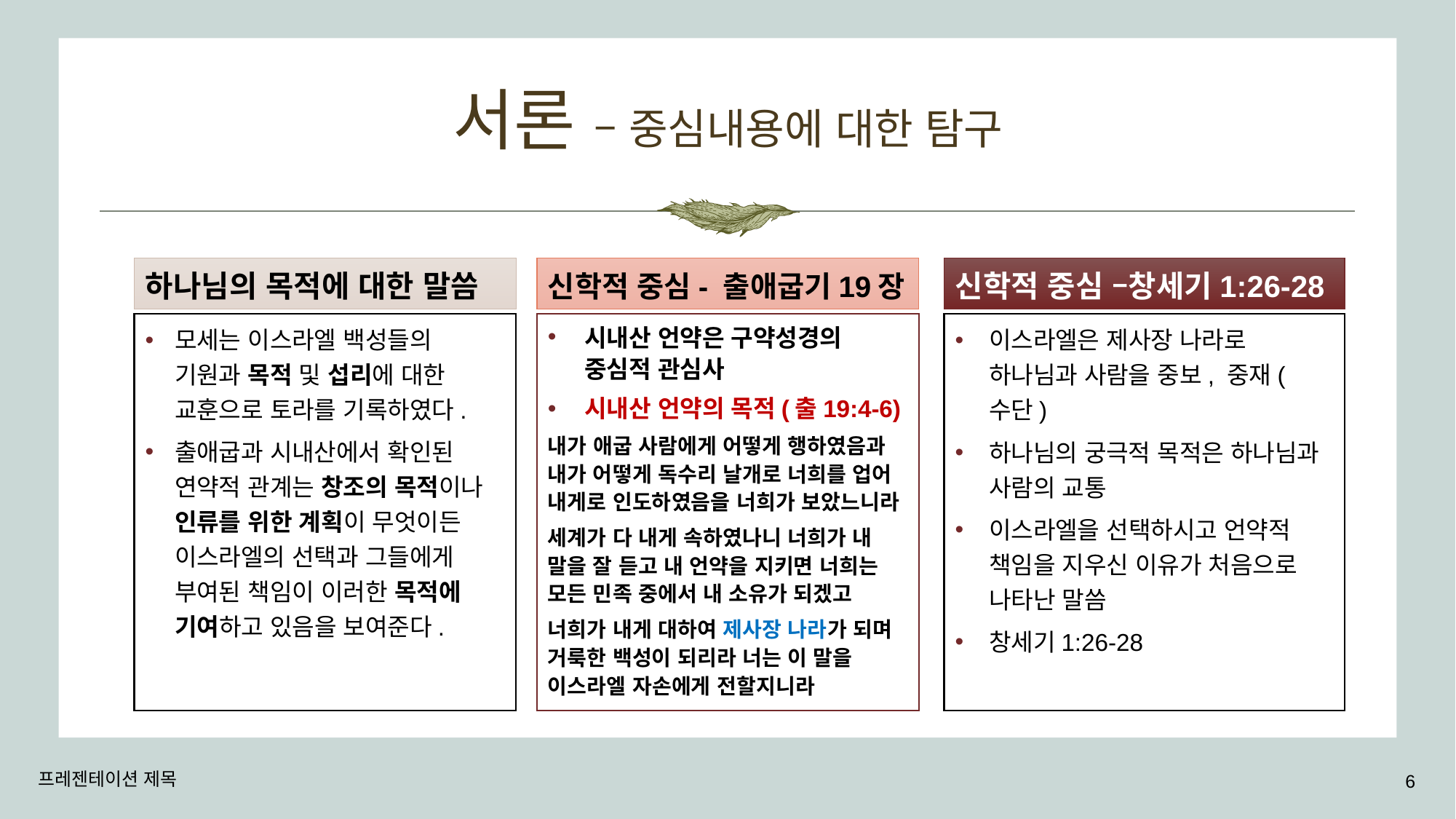

# 서론 – 중심내용에 대한 탐구
하나님의 목적에 대한 말씀
신학적 중심- 출애굽기19장
신학적 중심 –창세기1:26-28
모세는 이스라엘 백성들의 기원과 목적 및 섭리에 대한 교훈으로 토라를 기록하였다.
출애굽과 시내산에서 확인된 연약적 관계는 창조의 목적이나 인류를 위한 계획이 무엇이든 이스라엘의 선택과 그들에게 부여된 책임이 이러한 목적에 기여하고 있음을 보여준다.
시내산 언약은 구약성경의 중심적 관심사
시내산 언약의 목적(출19:4-6)
내가 애굽 사람에게 어떻게 행하였음과 내가 어떻게 독수리 날개로 너희를 업어 내게로 인도하였음을 너희가 보았느니라
세계가 다 내게 속하였나니 너희가 내 말을 잘 듣고 내 언약을 지키면 너희는 모든 민족 중에서 내 소유가 되겠고
너희가 내게 대하여 제사장 나라가 되며 거룩한 백성이 되리라 너는 이 말을 이스라엘 자손에게 전할지니라

이스라엘은 제사장 나라로 하나님과 사람을 중보, 중재(수단)
하나님의 궁극적 목적은 하나님과 사람의 교통
이스라엘을 선택하시고 언약적 책임을 지우신 이유가 처음으로 나타난 말씀
창세기1:26-28
프레젠테이션 제목
6